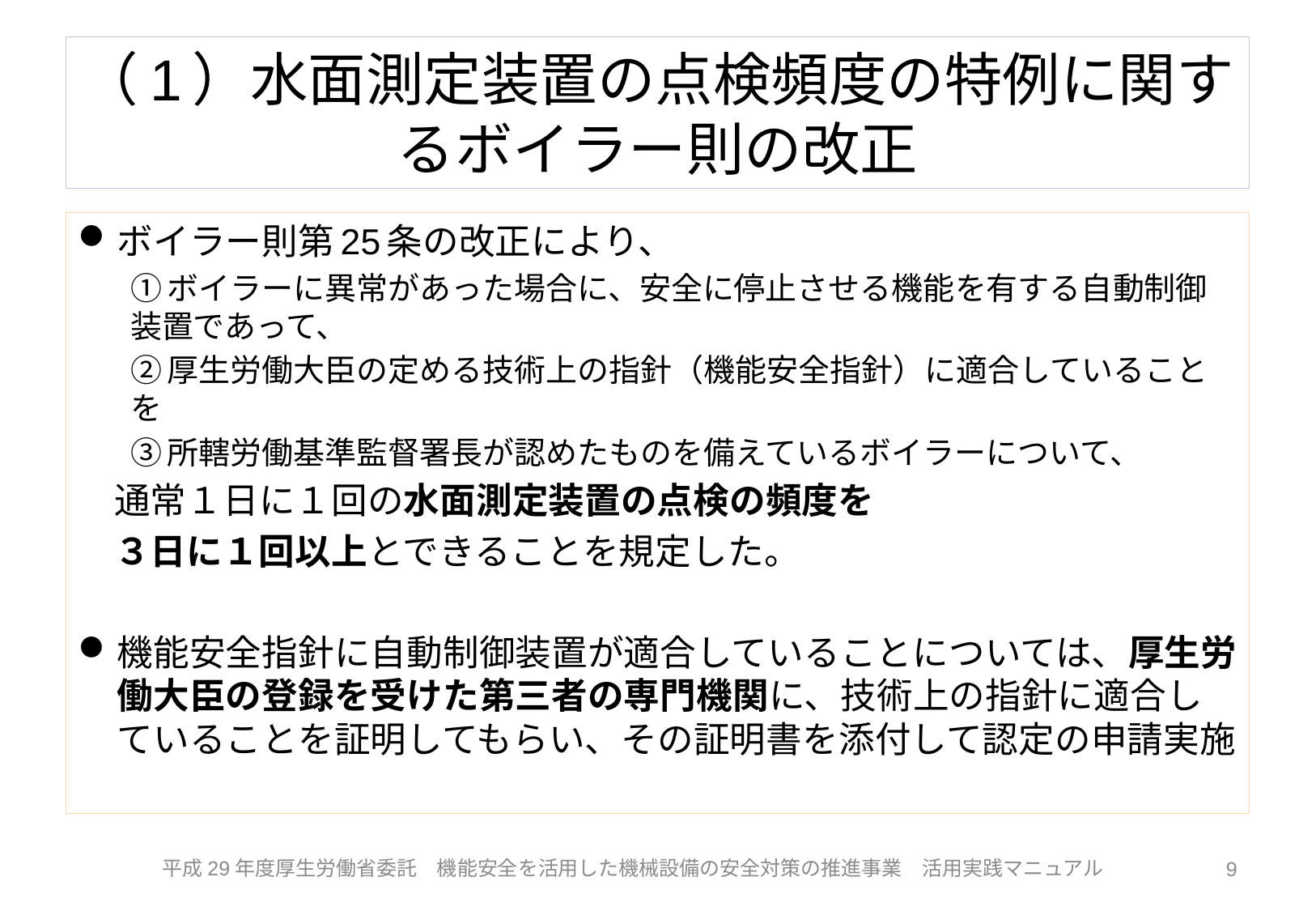

# （1）水面測定装置の点検頻度の特例に関するボイラー則の改正
ボイラー則第25条の改正により、
①ボイラーに異常があった場合に、安全に停止させる機能を有する自動制御装置であって、
②厚生労働大臣の定める技術上の指針（機能安全指針）に適合していることを
③所轄労働基準監督署長が認めたものを備えているボイラーについて、
　通常１日に１回の水面測定装置の点検の頻度を
　３日に１回以上とできることを規定した。

機能安全指針に自動制御装置が適合していることについては、厚生労働大臣の登録を受けた第三者の専門機関に、技術上の指針に適合していることを証明してもらい、その証明書を添付して認定の申請実施
9
平成29年度厚生労働省委託　機能安全を活用した機械設備の安全対策の推進事業　活用実践マニュアル